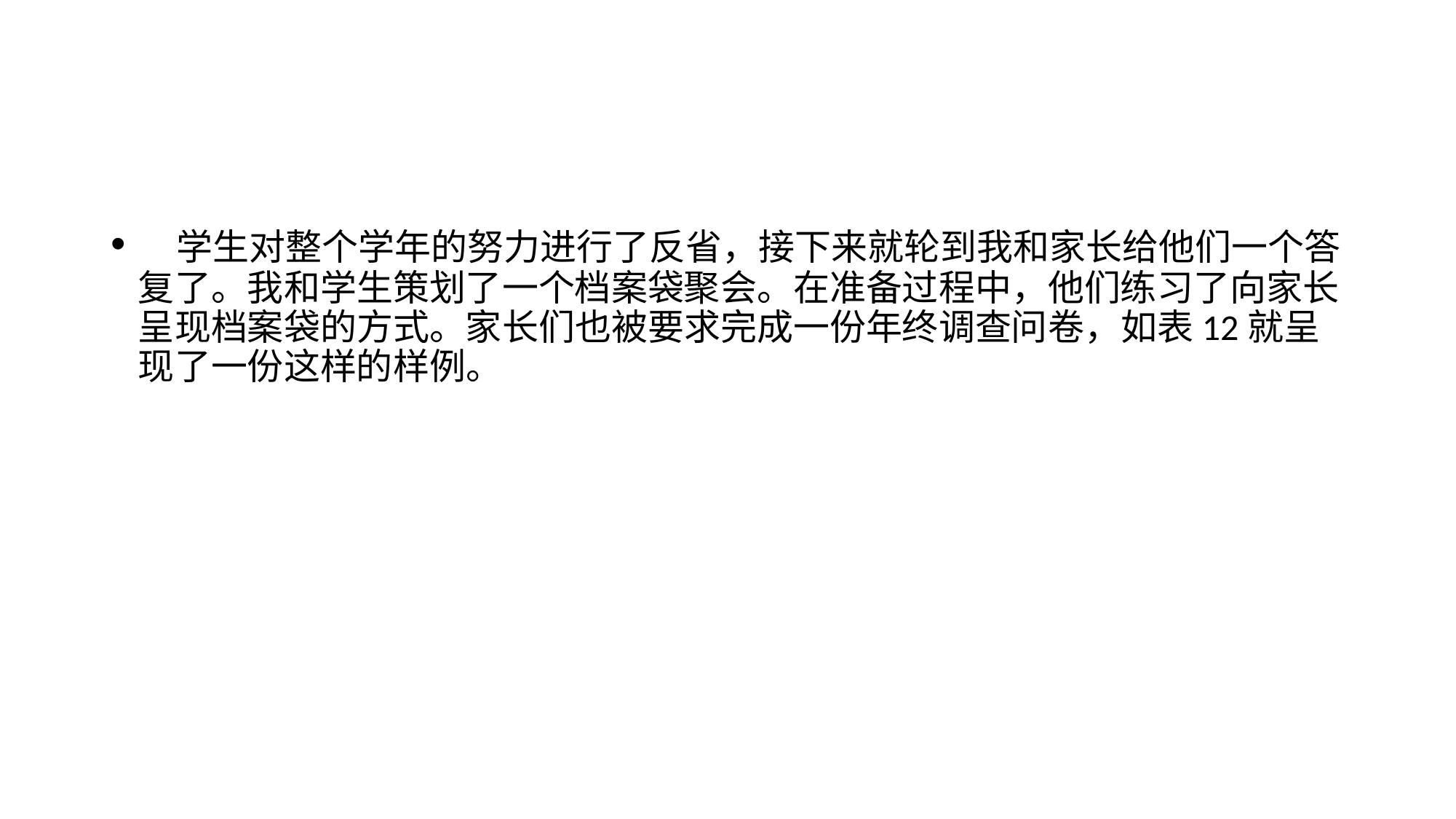

学生对整个学年的努力进行了反省，接下来就轮到我和家长给他们一个答复了。我和学生策划了一个档案袋聚会。在准备过程中，他们练习了向家长呈现档案袋的方式。家长们也被要求完成一份年终调查问卷，如表12就呈现了一份这样的样例。